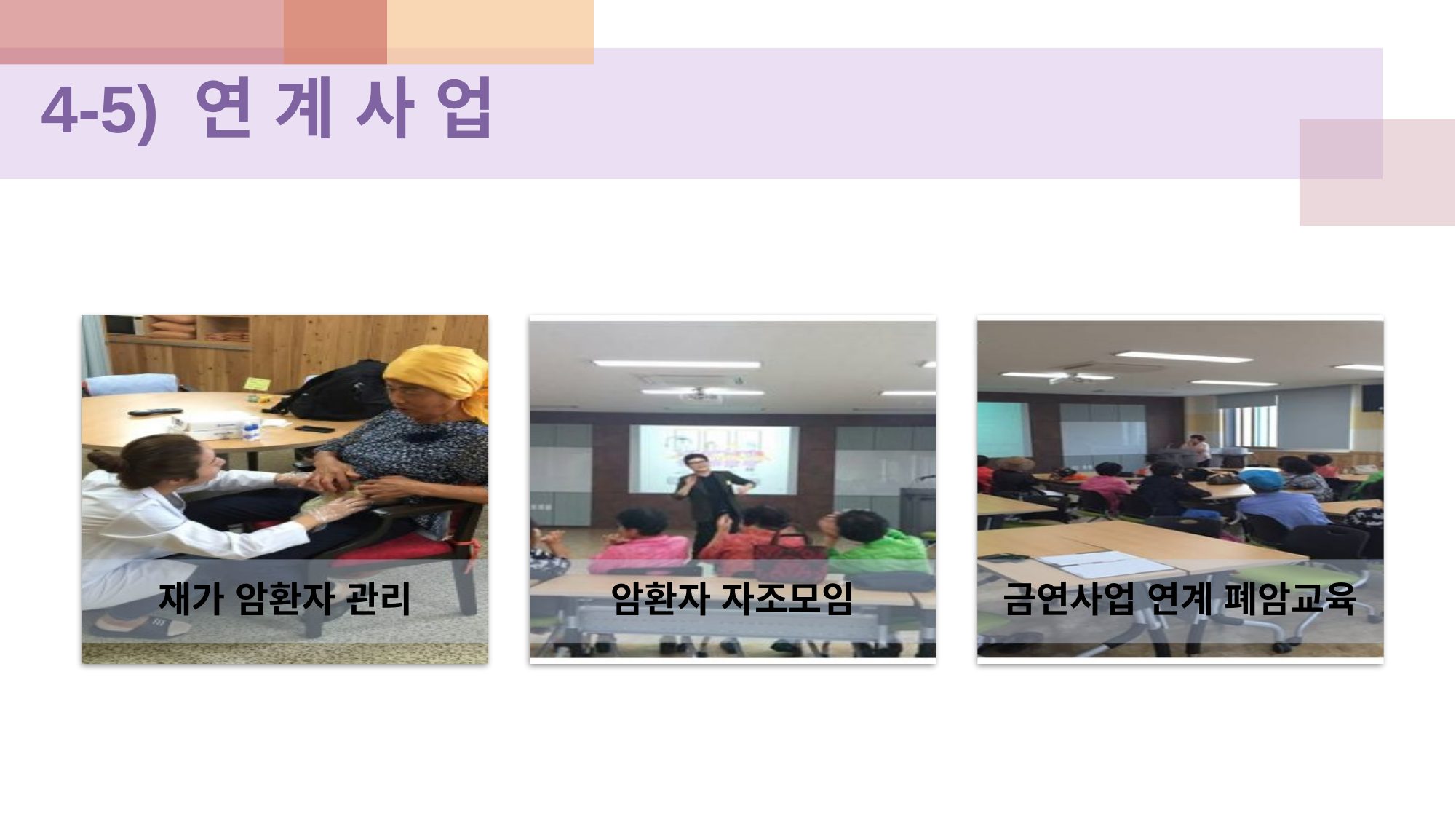

4-5) 연 계 사 업
재가 암환자 관리
암환자 자조모임
금연사업 연계 폐암교육